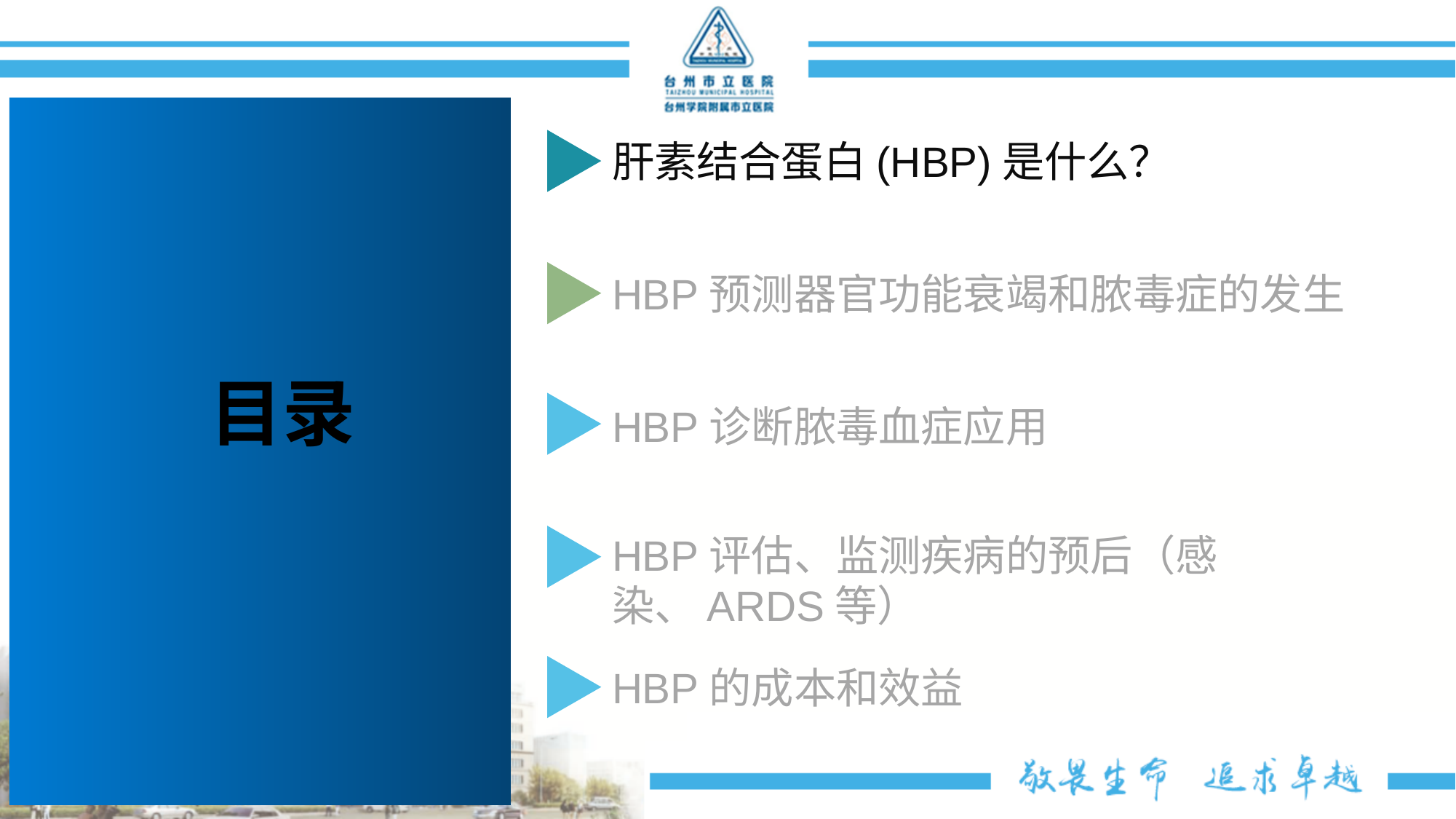

肝素结合蛋白(HBP)是什么？

HBP预测器官功能衰竭和脓毒症的发生

目录
HBP诊断脓毒血症应用

HBP评估、监测疾病的预后（感染、ARDS等）

HBP的成本和效益